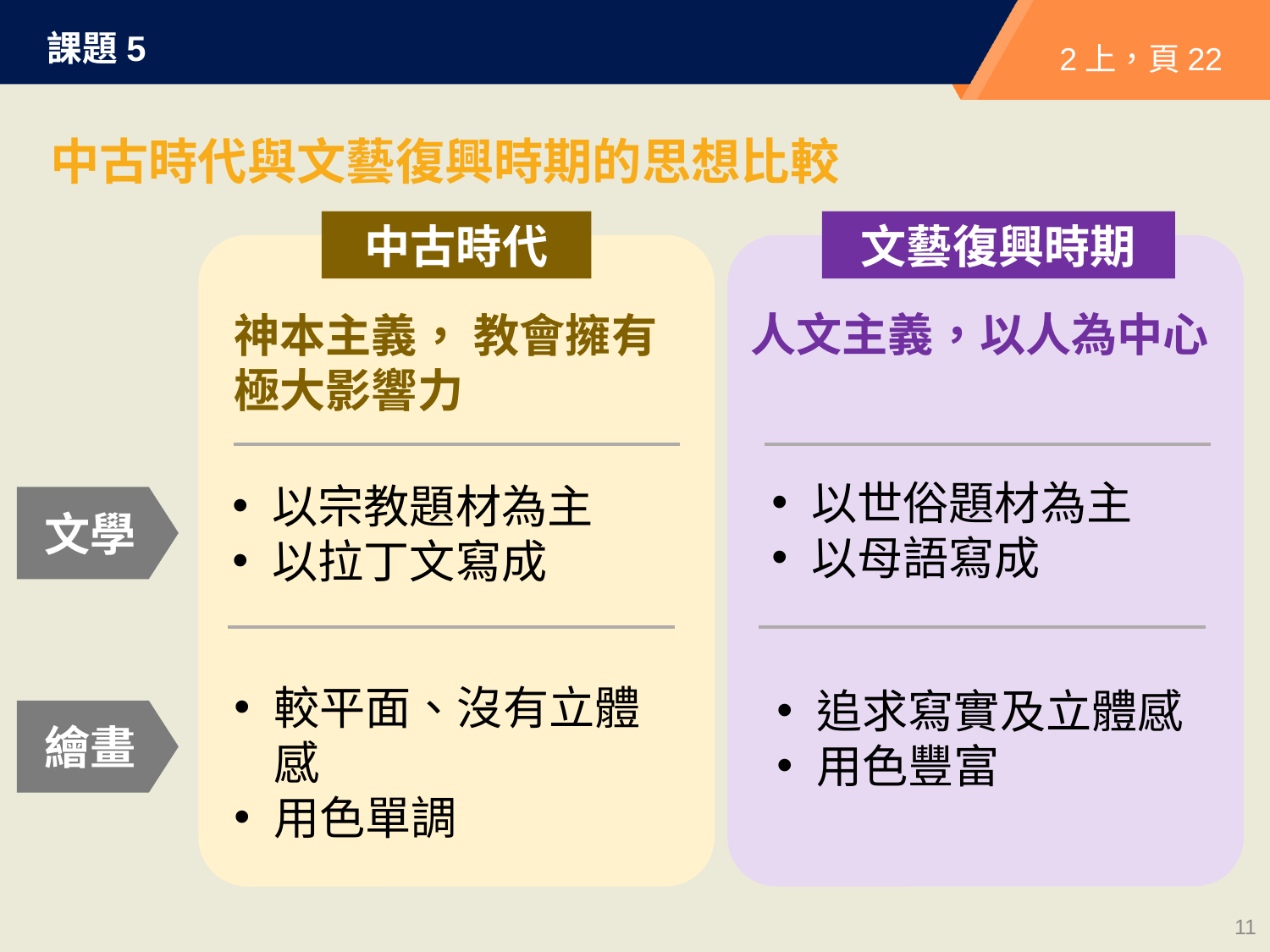

課題5
2上，頁22
中古時代與文藝復興時期的思想比較

中古時代
文藝復興時期

人文主義，以人為中心
神本主義， 教會擁有極大影響力
以世俗題材為主
以母語寫成
以宗教題材為主
以拉丁文寫成
文學
較平面、沒有立體感
用色單調
追求寫實及立體感
用色豐富
繪畫
11